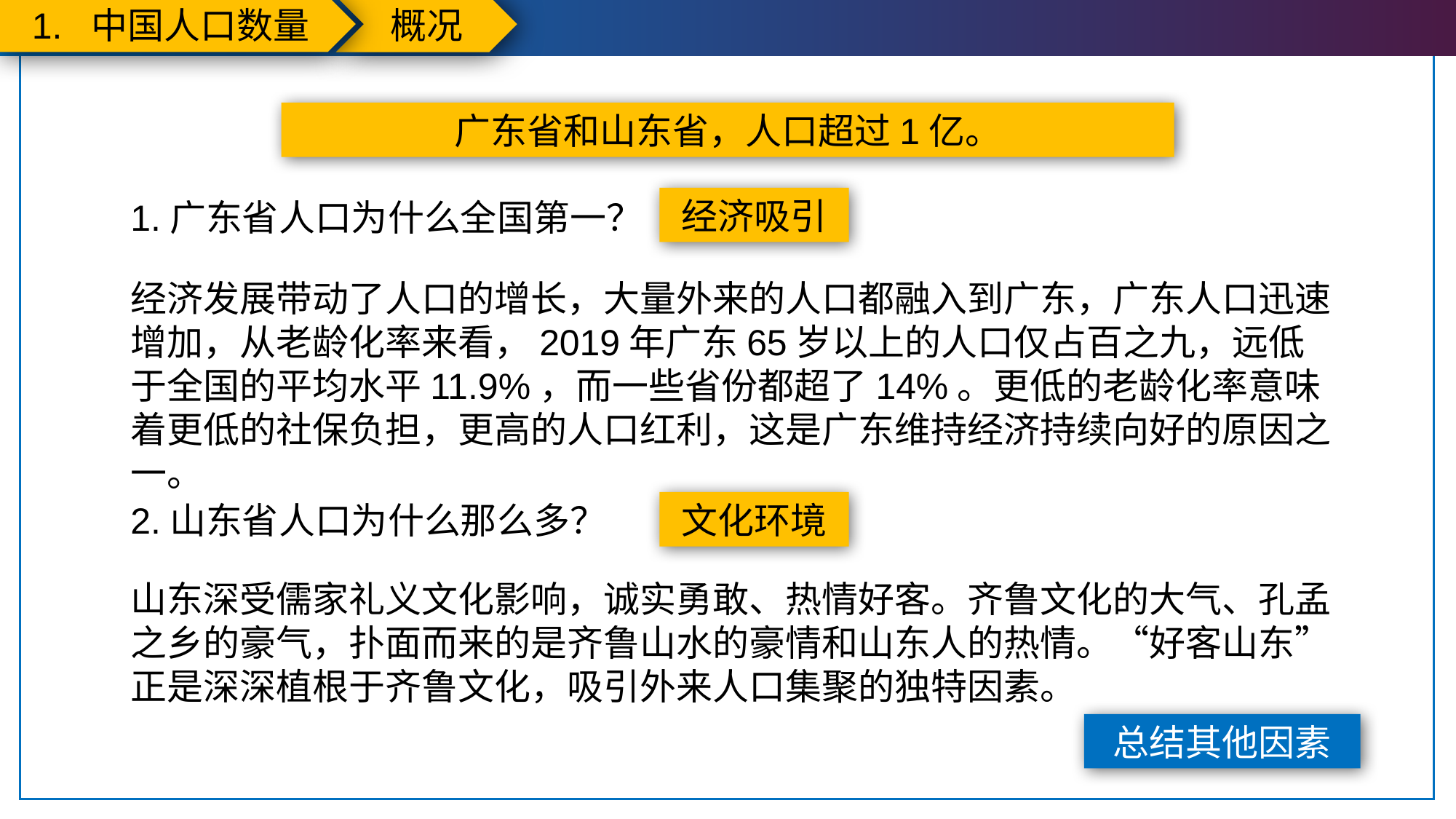

1.  中国人口数量
概况
广东省和山东省，人口超过1亿。
经济吸引
1.广东省人口为什么全国第一？
经济发展带动了人口的增长，大量外来的人口都融入到广东，广东人口迅速增加，从老龄化率来看，2019年广东65岁以上的人口仅占百之九，远低于全国的平均水平11.9%，而一些省份都超了14%。更低的老龄化率意味着更低的社保负担，更高的人口红利，这是广东维持经济持续向好的原因之一。
2.山东省人口为什么那么多？
文化环境
山东深受儒家礼义文化影响，诚实勇敢、热情好客。齐鲁文化的大气、孔孟之乡的豪气，扑面而来的是齐鲁山水的豪情和山东人的热情。“好客山东”正是深深植根于齐鲁文化，吸引外来人口集聚的独特因素。
总结其他因素